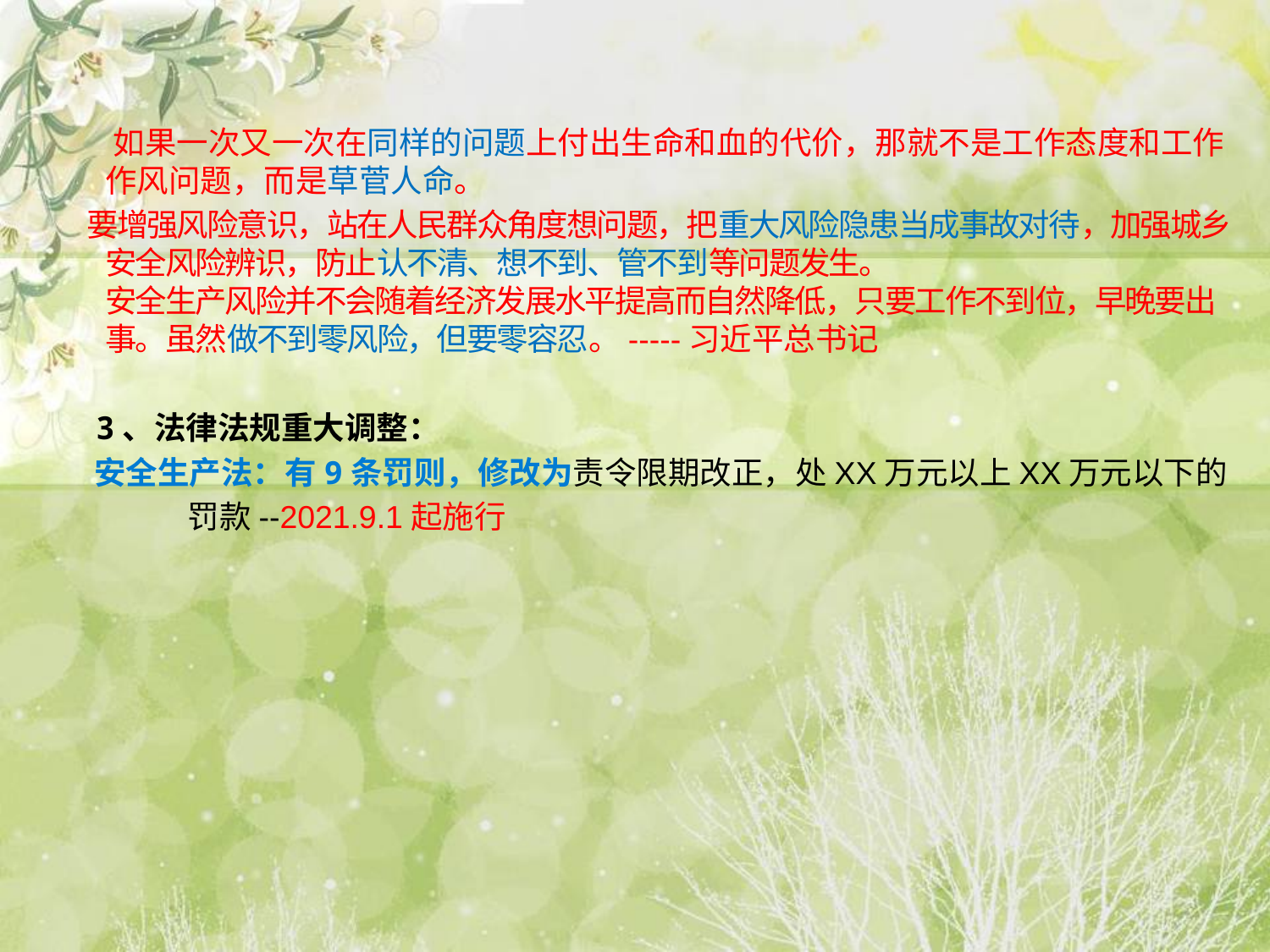

#
         如果一次又一次在同样的问题上付出生命和血的代价，那就不是工作态度和工作作风问题，而是草菅人命。
   要增强风险意识，站在人民群众角度想问题，把重大风险隐患当成事故对待，加强城乡安全风险辨识，防止认不清、想不到、管不到等问题发生。
安全生产风险并不会随着经济发展水平提高而自然降低，只要工作不到位，早晚要出事。虽然做不到零风险，但要零容忍。-----习近平总书记

  3、法律法规重大调整：
    安全生产法：有9条罚则，修改为责令限期改正，处XX万元以上XX万元以下的
                 罚款--2021.9.1起施行